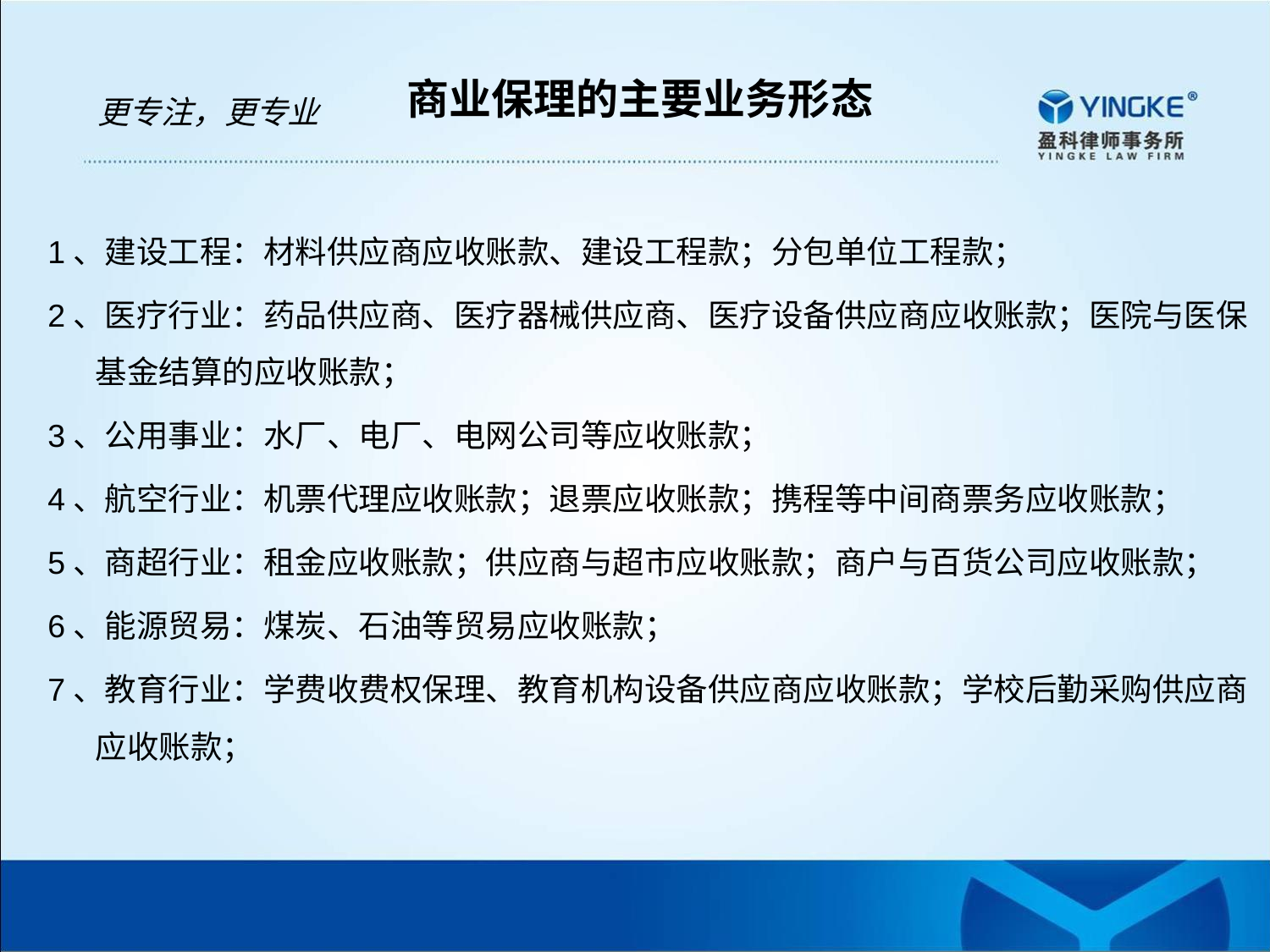

商业保理的主要业务形态
更专注，更专业
1、建设工程：材料供应商应收账款、建设工程款；分包单位工程款；
2、医疗行业：药品供应商、医疗器械供应商、医疗设备供应商应收账款；医院与医保基金结算的应收账款；
3、公用事业：水厂、电厂、电网公司等应收账款；
4、航空行业：机票代理应收账款；退票应收账款；携程等中间商票务应收账款；
5、商超行业：租金应收账款；供应商与超市应收账款；商户与百货公司应收账款；
6、能源贸易：煤炭、石油等贸易应收账款；
7、教育行业：学费收费权保理、教育机构设备供应商应收账款；学校后勤采购供应商应收账款；